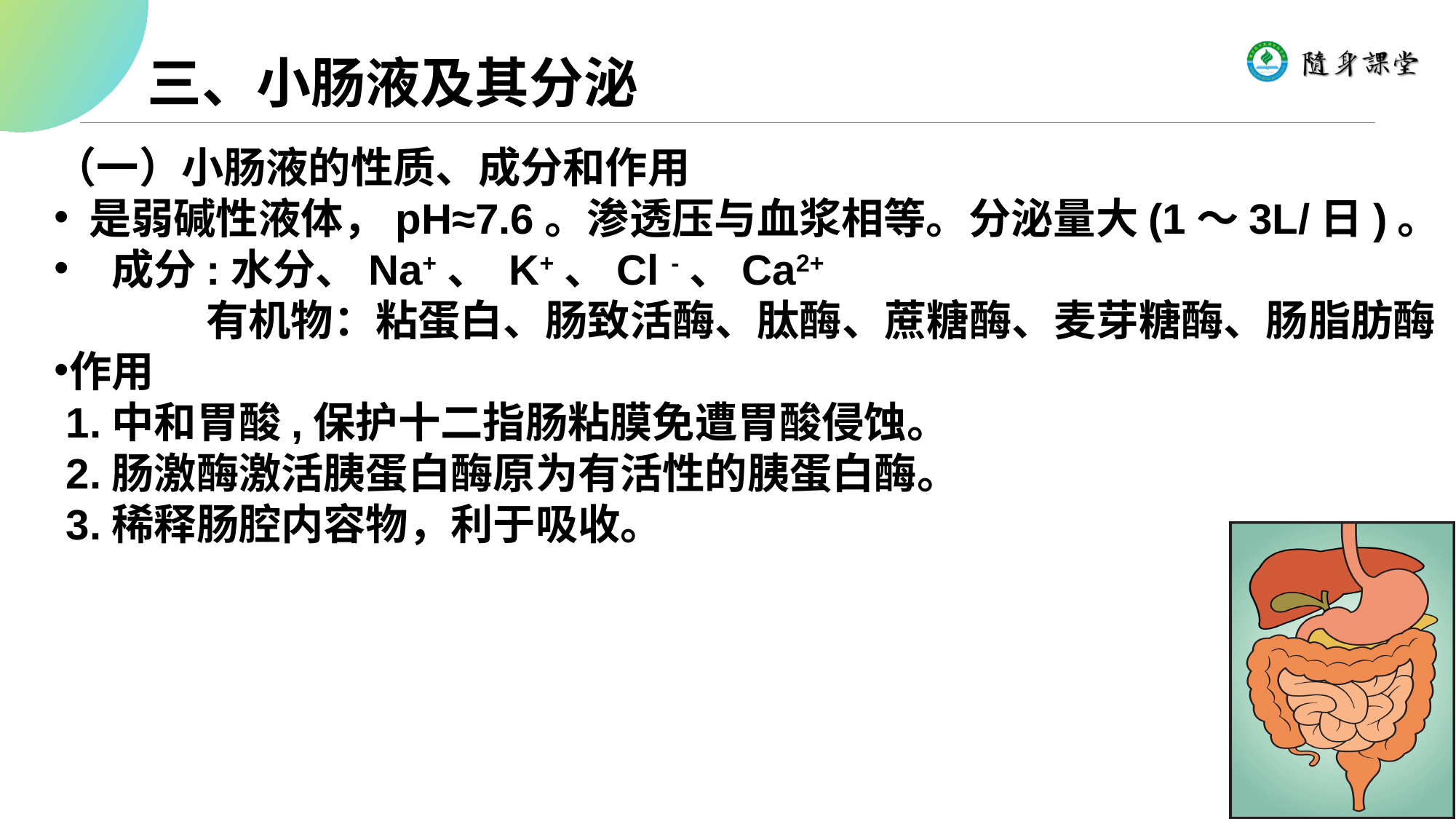

三、小肠液及其分泌
（一）小肠液的性质、成分和作用
 是弱碱性液体，pH≈7.6。渗透压与血浆相等。分泌量大(1～3L/日)。
　成分:水分、Na+、 K+、Cl -、Ca2+
            有机物：粘蛋白、肠致活酶、肽酶、蔗糖酶、麦芽糖酶、肠脂肪酶
作用
 1.中和胃酸,保护十二指肠粘膜免遭胃酸侵蚀。
 2.肠激酶激活胰蛋白酶原为有活性的胰蛋白酶。
 3.稀释肠腔内容物，利于吸收。